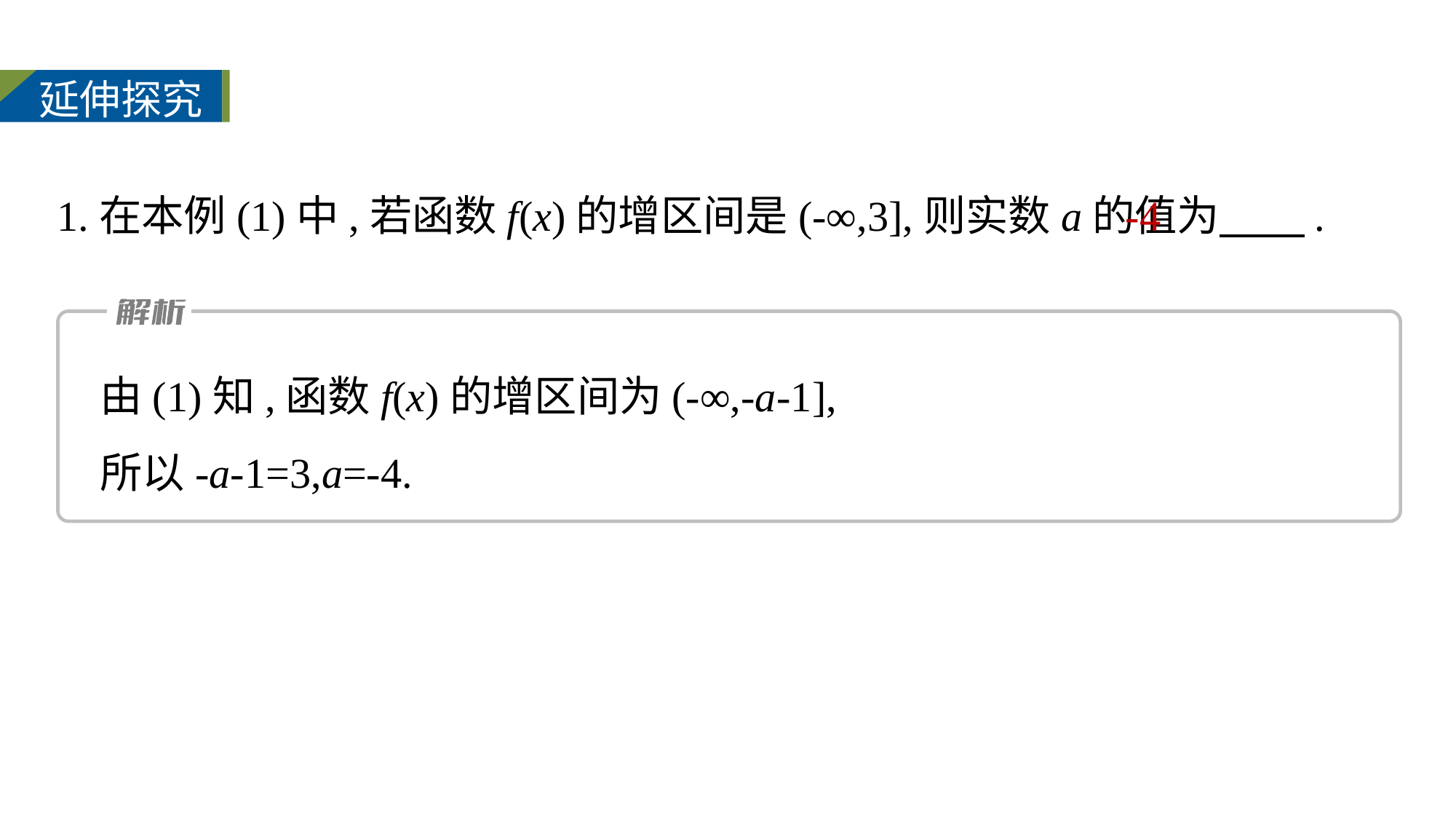

延伸探究

1.在本例(1)中,若函数f(x)的增区间是(-∞,3],则实数a的值为　　.
-4

由(1)知,函数f(x)的增区间为(-∞,-a-1],
所以-a-1=3,a=-4.